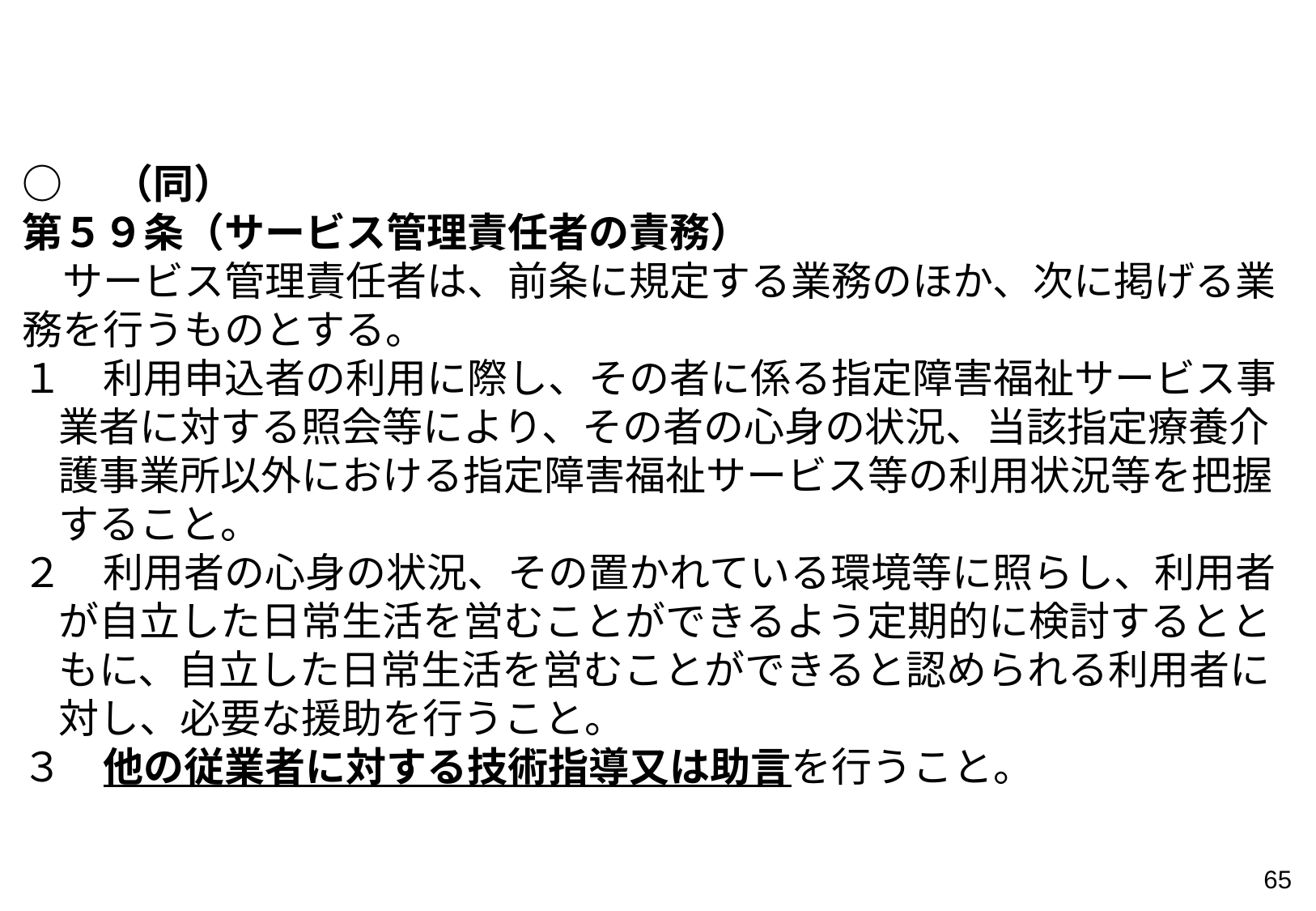

○　（同）
第５９条（サービス管理責任者の責務）
　サービス管理責任者は、前条に規定する業務のほか、次に掲げる業務を行うものとする。
１　利用申込者の利用に際し、その者に係る指定障害福祉サービス事業者に対する照会等により、その者の心身の状況、当該指定療養介護事業所以外における指定障害福祉サービス等の利用状況等を把握すること。
２　利用者の心身の状況、その置かれている環境等に照らし、利用者が自立した日常生活を営むことができるよう定期的に検討するとともに、自立した日常生活を営むことができると認められる利用者に対し、必要な援助を行うこと。
３　他の従業者に対する技術指導又は助言を行うこと。
65